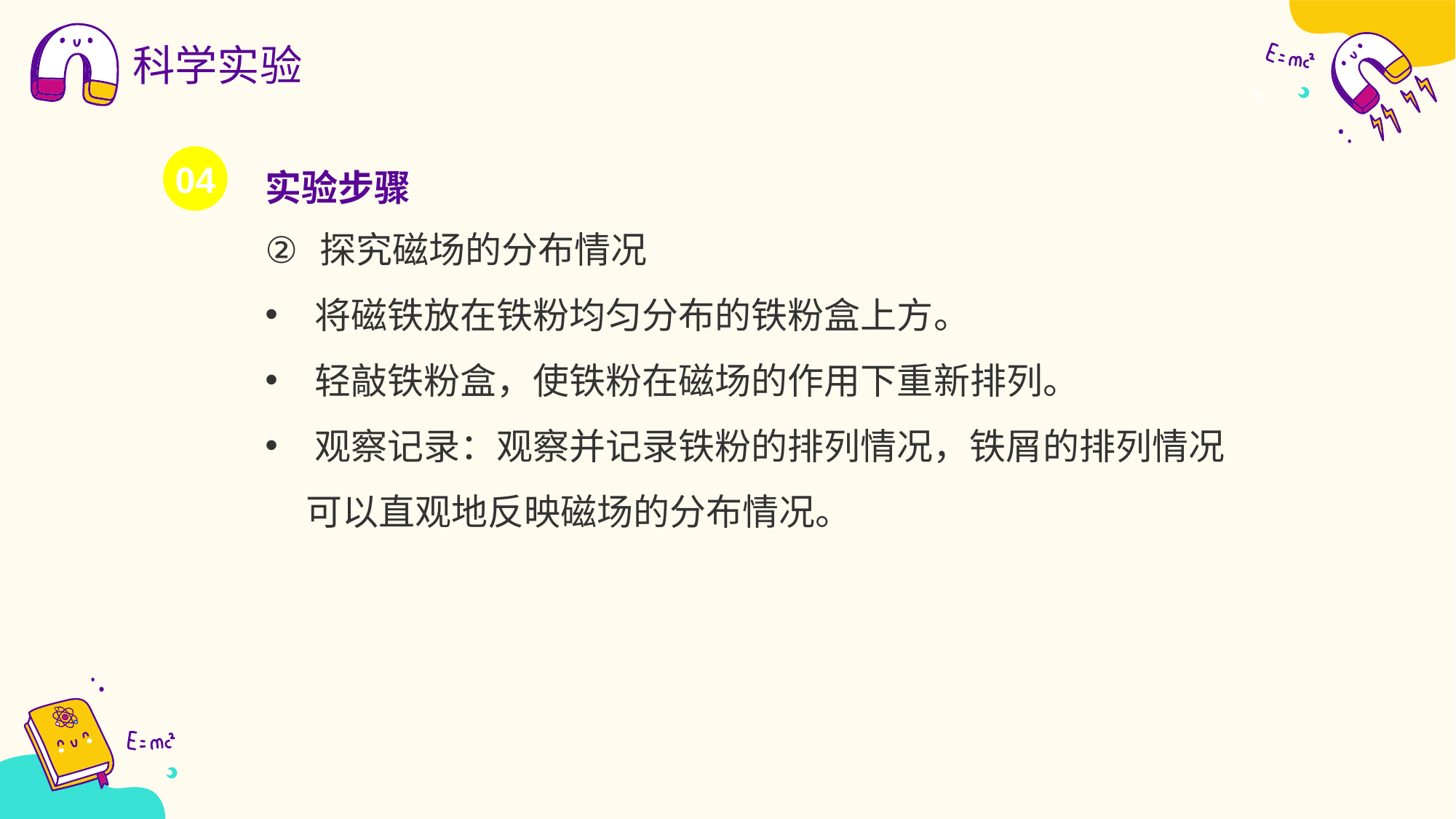

科学实验
实验步骤
04
探究磁场的分布情况
‌将磁铁放在铁粉均匀分布的铁粉盒上方。
‌轻敲铁粉盒，使铁粉在磁场的作用下重新排列。
‌观察记录‌：观察并记录铁粉的排列情况，铁屑的排列情况可以直观地反映磁场的分布情况。